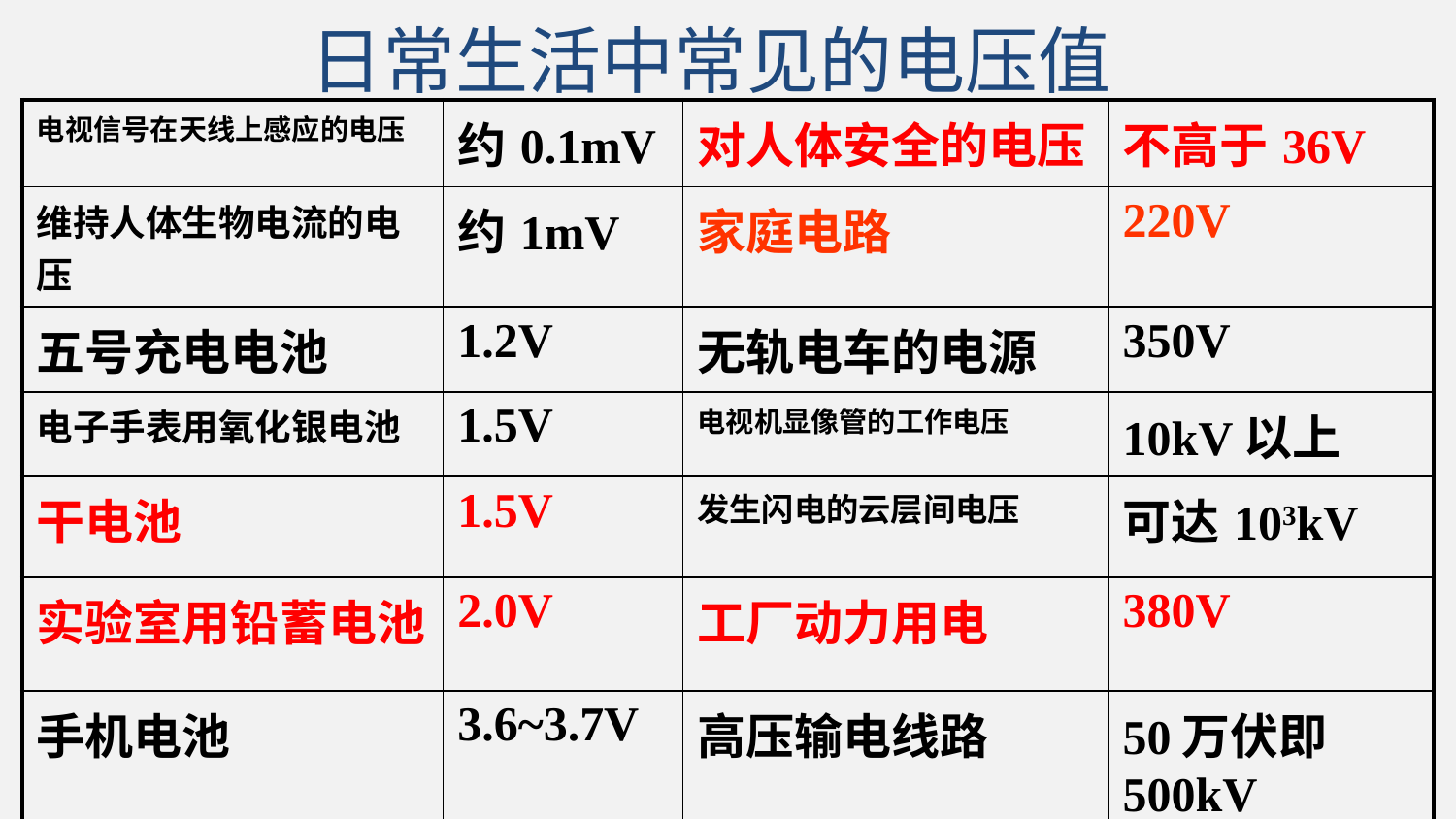

日常生活中常见的电压值
| 电视信号在天线上感应的电压 | 约0.1mV | 对人体安全的电压 | 不高于36V |
| --- | --- | --- | --- |
| 维持人体生物电流的电压 | 约1mV | 家庭电路 | 220V |
| 五号充电电池 | 1.2V | 无轨电车的电源 | 350V |
| 电子手表用氧化银电池 | 1.5V | 电视机显像管的工作电压 | 10kV以上 |
| 干电池 | 1.5V | 发生闪电的云层间电压 | 可达103kV |
| 实验室用铅蓄电池 | 2.0V | 工厂动力用电 | 380V |
| 手机电池 | 3.6~3.7V | 高压输电线路 | 50万伏即500kV |